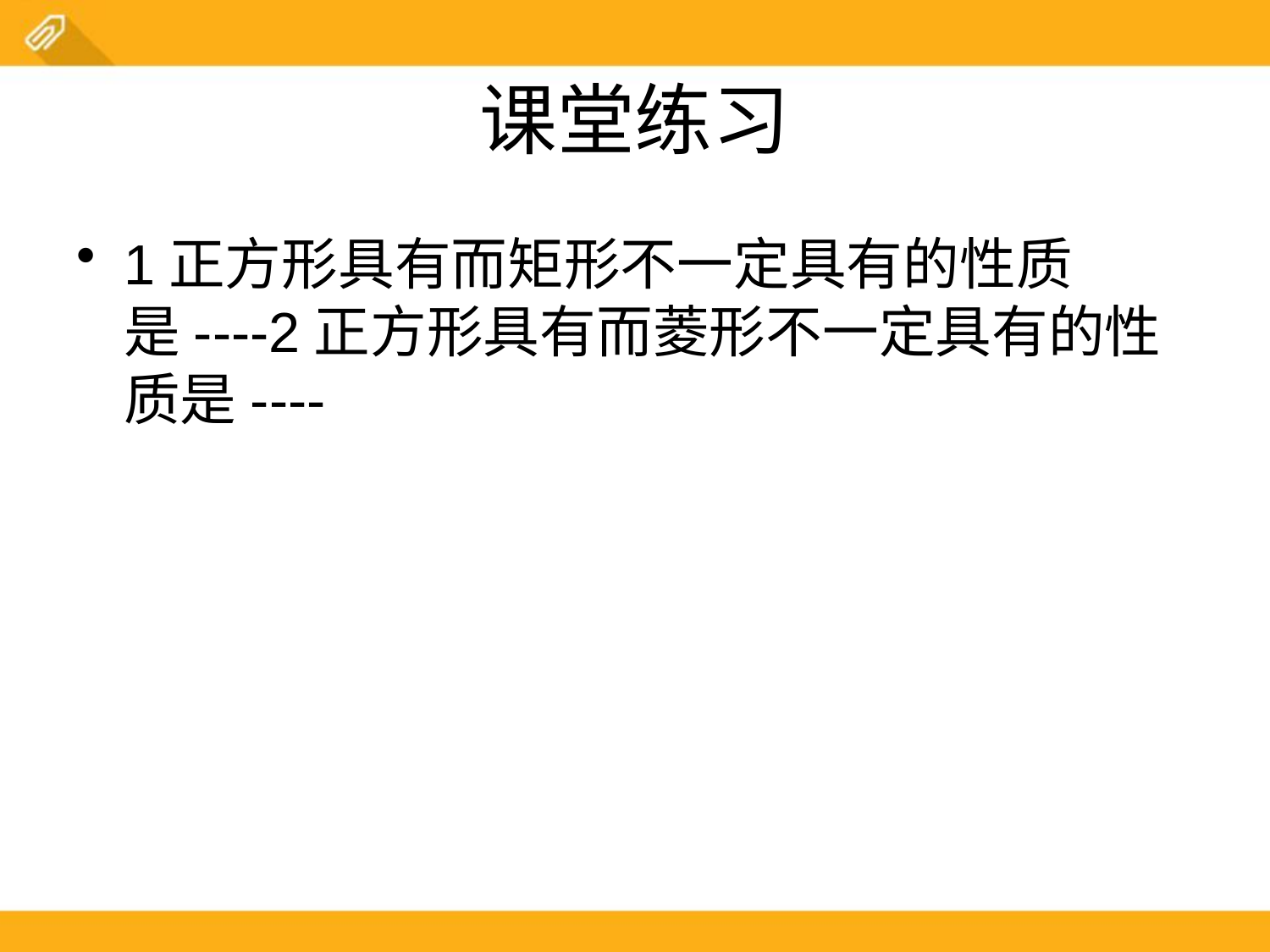

# 课堂练习
1正方形具有而矩形不一定具有的性质是----2正方形具有而菱形不一定具有的性质是----